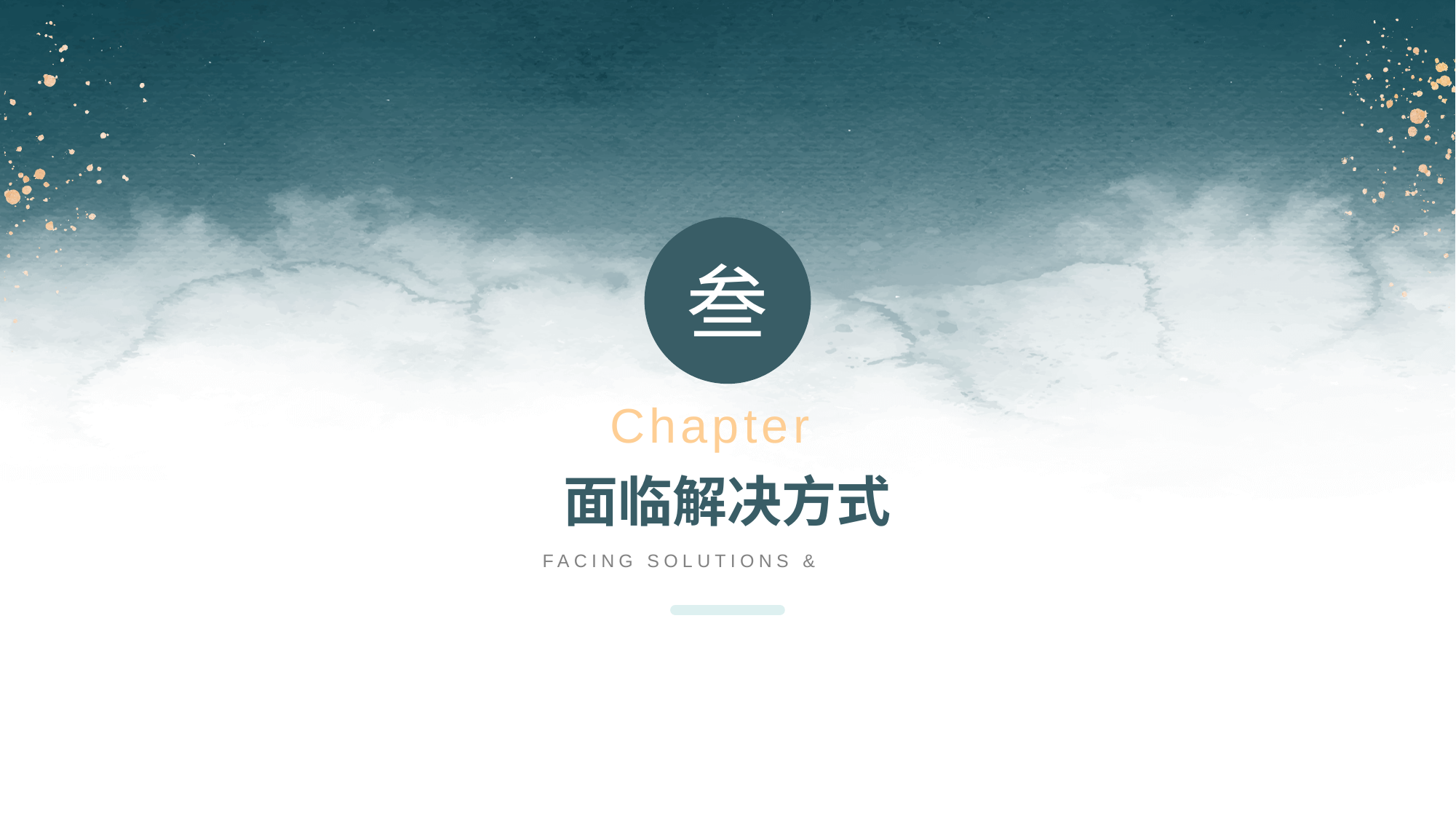

叁
Chapter
面临解决方式
FACING SOLUTIONS & METHOD